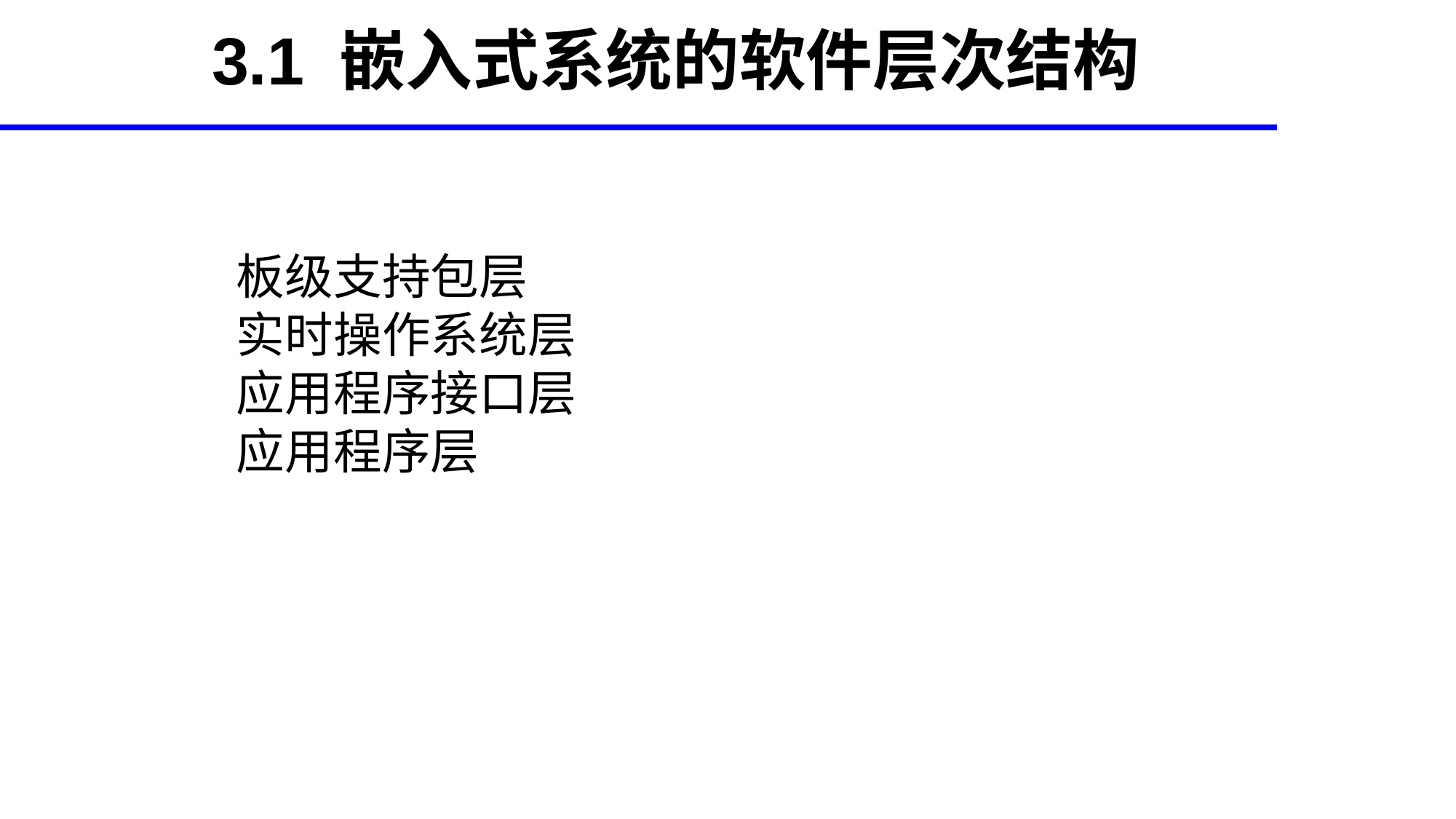

3.1 嵌入式系统的软件层次结构
板级支持包层
实时操作系统层
应用程序接口层
应用程序层